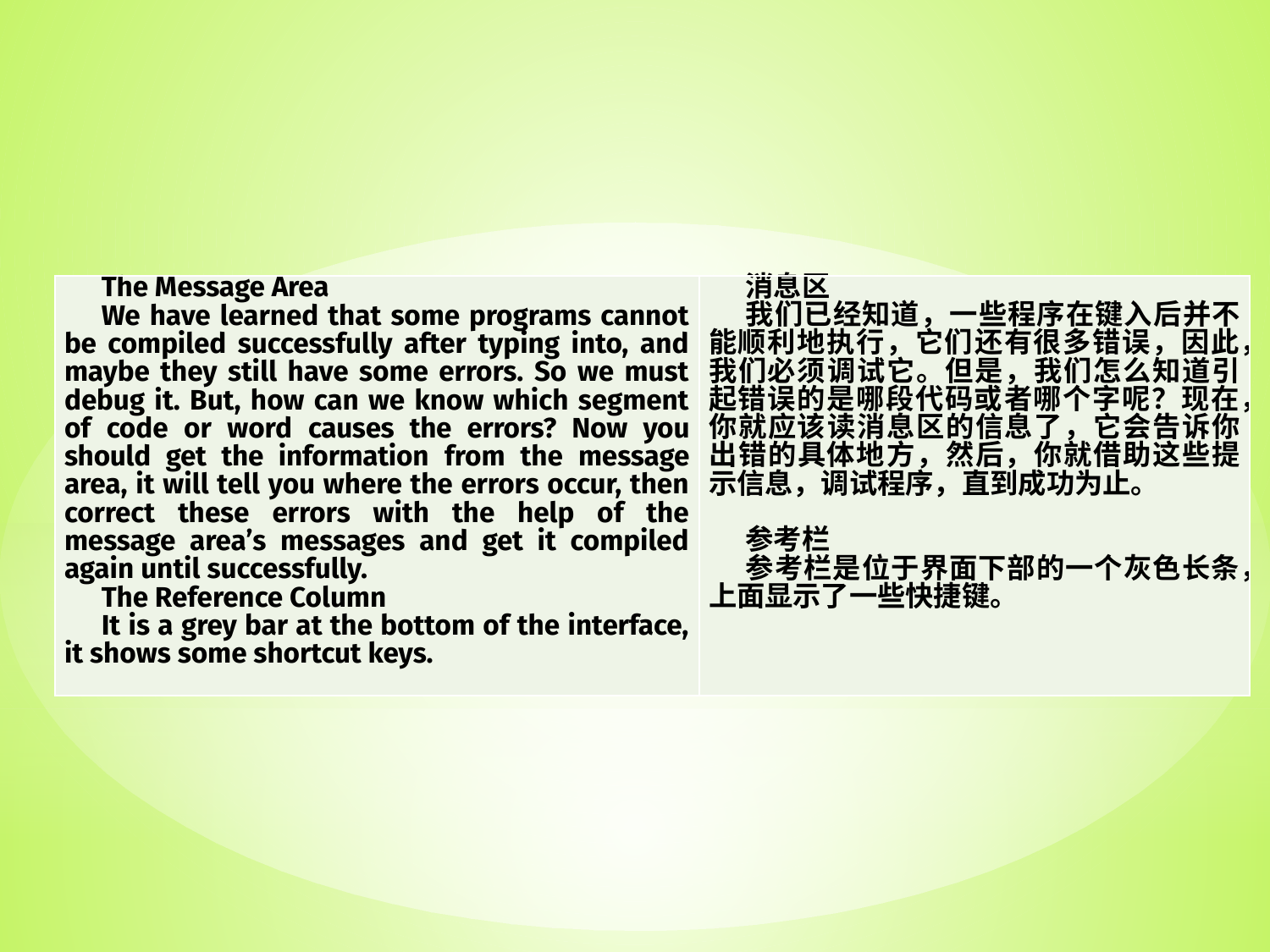

| The Message Area We have learned that some programs cannot be compiled successfully after typing into, and maybe they still have some errors. So we must debug it. But, how can we know which segment of code or word causes the errors? Now you should get the information from the message area, it will tell you where the errors occur, then correct these errors with the help of the message area’s messages and get it compiled again until successfully. The Reference Column It is a grey bar at the bottom of the interface, it shows some shortcut keys. | 消息区 我们已经知道，一些程序在键入后并不能顺利地执行，它们还有很多错误，因此，我们必须调试它。但是，我们怎么知道引起错误的是哪段代码或者哪个字呢？现在，你就应该读消息区的信息了，它会告诉你出错的具体地方，然后，你就借助这些提示信息，调试程序，直到成功为止。   参考栏 参考栏是位于界面下部的一个灰色长条，上面显示了一些快捷键。 |
| --- | --- |